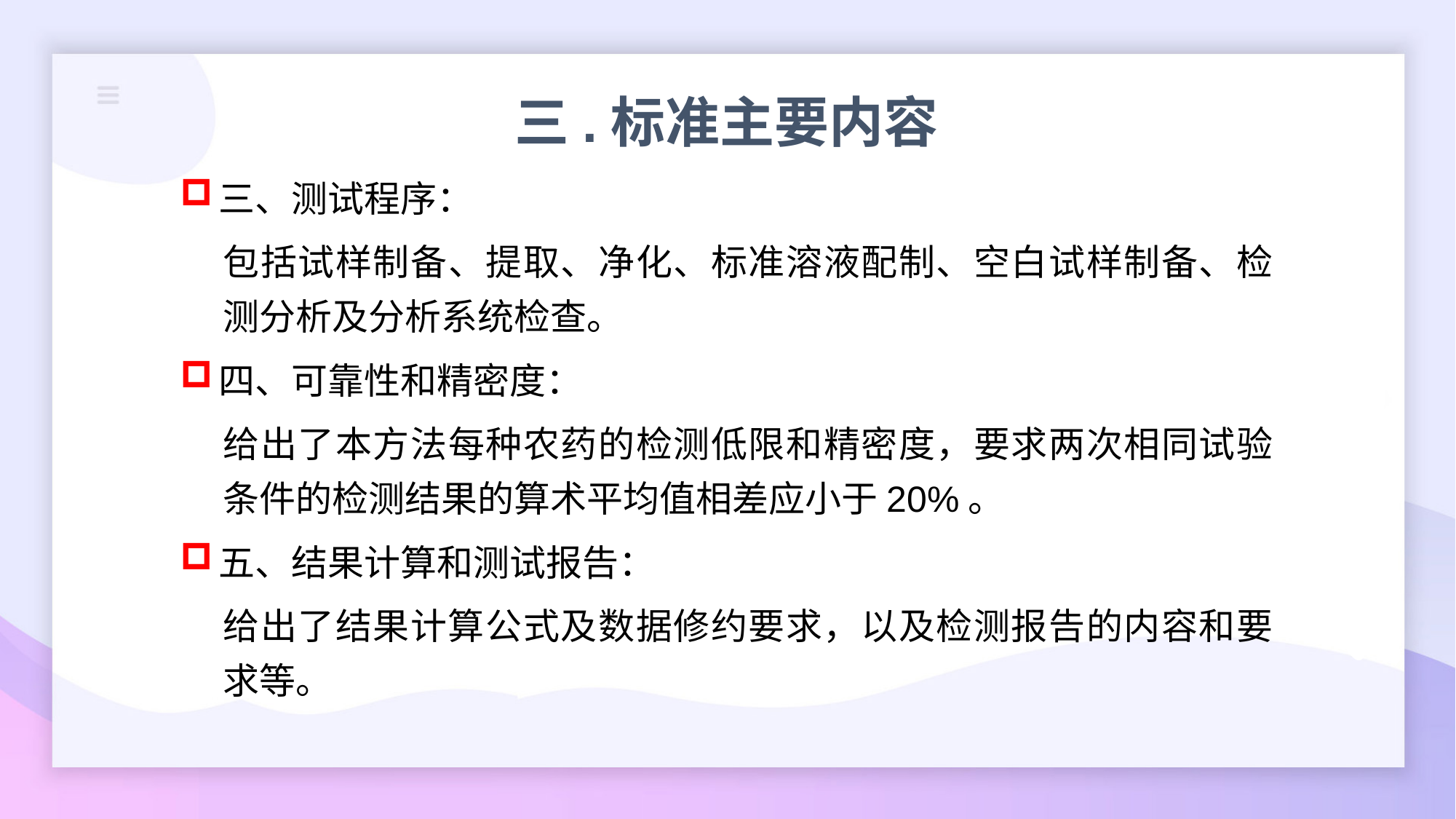

三.标准主要内容
三、测试程序：
包括试样制备、提取、净化、标准溶液配制、空白试样制备、检测分析及分析系统检查。
四、可靠性和精密度：
给出了本方法每种农药的检测低限和精密度，要求两次相同试验条件的检测结果的算术平均值相差应小于20%。
五、结果计算和测试报告：
给出了结果计算公式及数据修约要求，以及检测报告的内容和要求等。